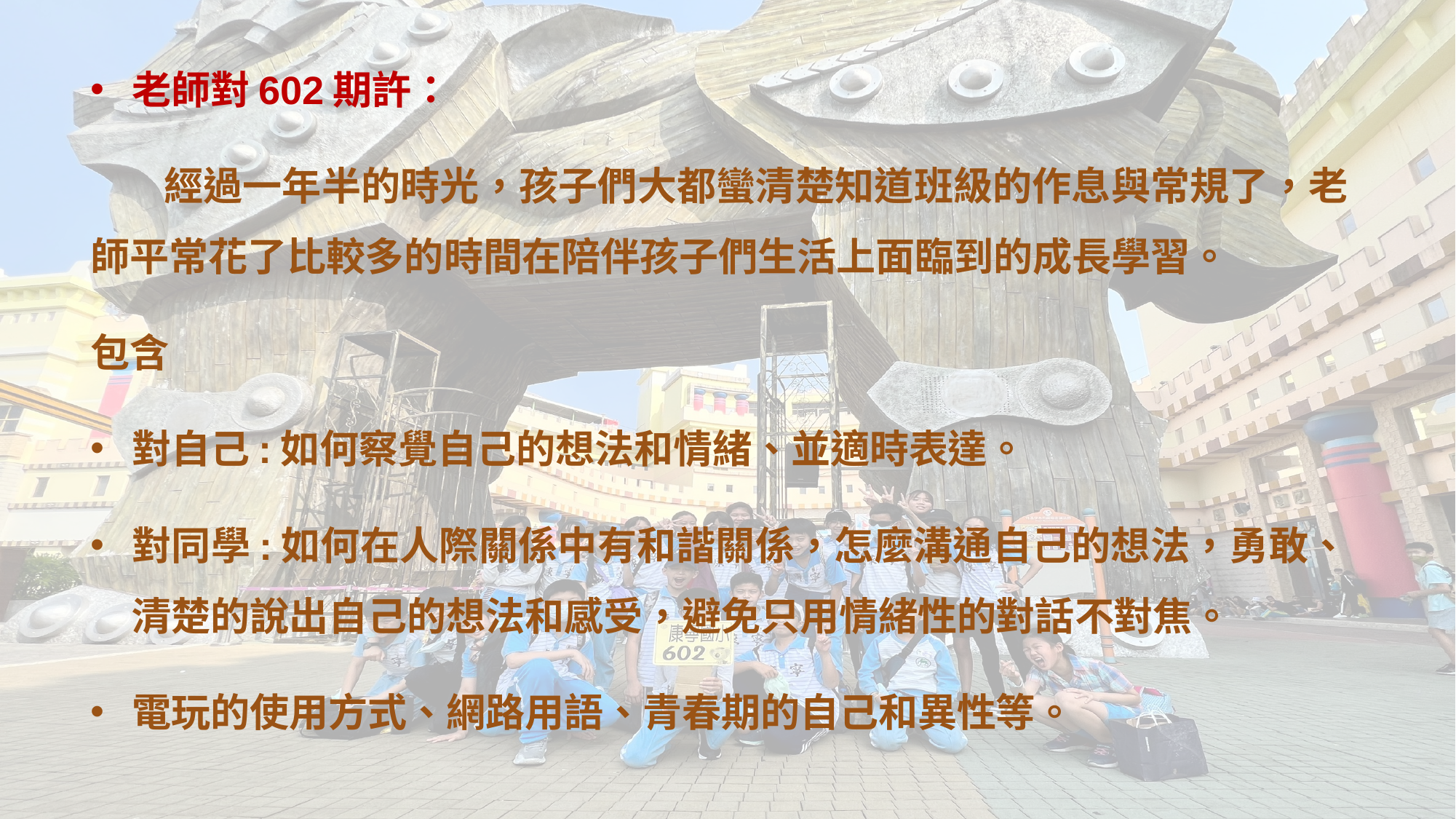

老師對602期許：
        經過一年半的時光，孩子們大都蠻清楚知道班級的作息與常規了，老師平常花了比較多的時間在陪伴孩子們生活上面臨到的成長學習。
包含
對自己:如何察覺自己的想法和情緒、並適時表達。
對同學:如何在人際關係中有和諧關係，怎麼溝通自己的想法，勇敢、清楚的說出自己的想法和感受，避免只用情緒性的對話不對焦。
電玩的使用方式、網路用語、青春期的自己和異性等。